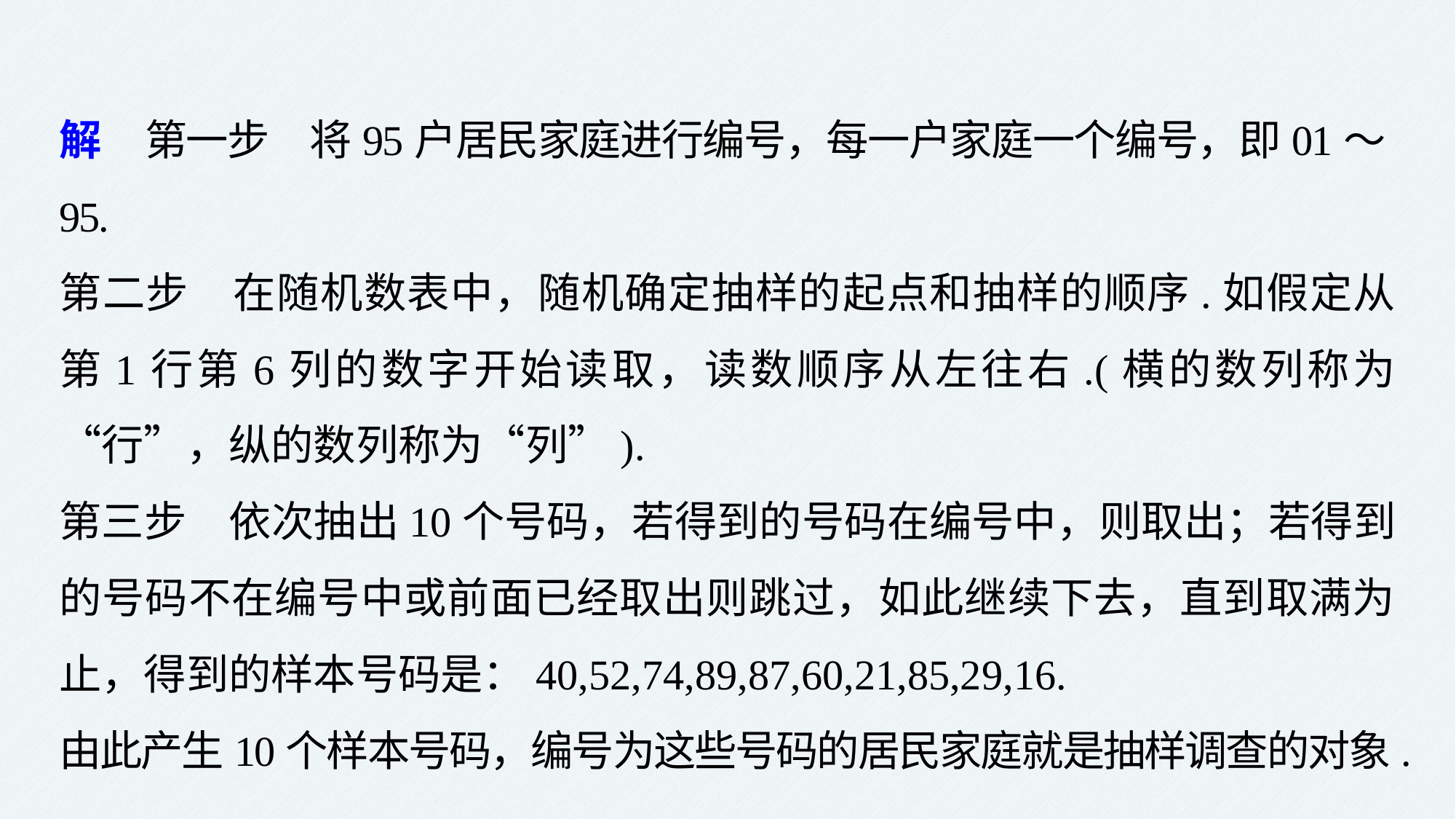

解　第一步　将95户居民家庭进行编号，每一户家庭一个编号，即01～95.
第二步　在随机数表中，随机确定抽样的起点和抽样的顺序.如假定从第1行第6列的数字开始读取，读数顺序从左往右.(横的数列称为“行”，纵的数列称为“列”).
第三步　依次抽出10个号码，若得到的号码在编号中，则取出；若得到的号码不在编号中或前面已经取出则跳过，如此继续下去，直到取满为止，得到的样本号码是：40,52,74,89,87,60,21,85,29,16.
由此产生10个样本号码，编号为这些号码的居民家庭就是抽样调查的对象.